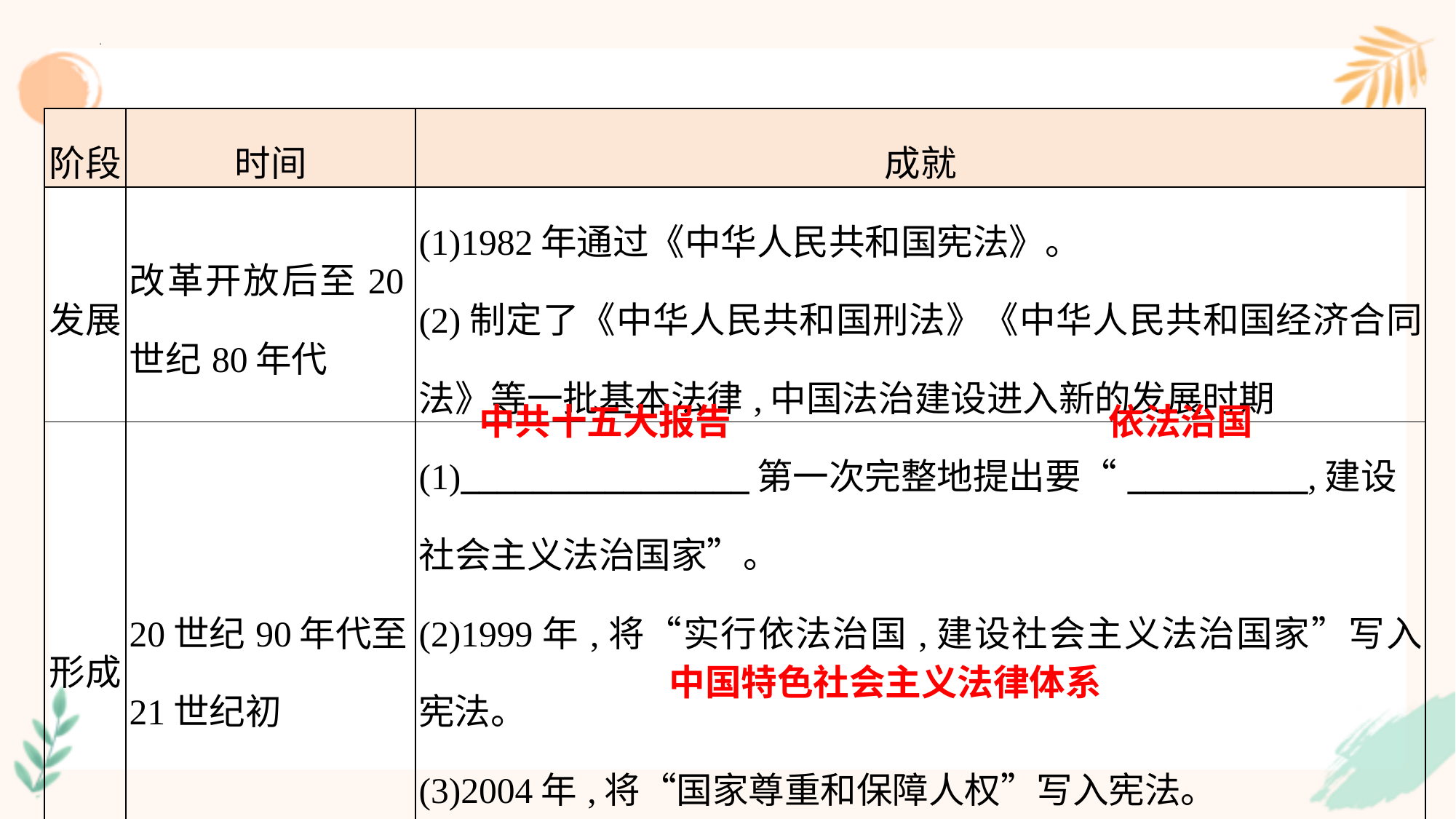

| 阶段 | 时间 | 成就 |
| --- | --- | --- |
| 发展 | 改革开放后至20世纪80年代 | (1)1982年通过《中华人民共和国宪法》。 (2)制定了《中华人民共和国刑法》《中华人民共和国经济合同法》等一批基本法律,中国法治建设进入新的发展时期 |
| 形成 | 20世纪90年代至21世纪初 | (1)\_\_\_\_\_\_\_\_\_\_\_\_\_\_\_\_第一次完整地提出要“\_\_\_\_\_\_\_\_\_\_,建设 社会主义法治国家”。 (2)1999年,将“实行依法治国,建设社会主义法治国家”写入宪法。 (3)2004年,将“国家尊重和保障人权”写入宪法。 (4)到2010年底,\_\_\_\_\_\_\_\_\_\_\_\_\_\_\_\_\_\_\_\_\_\_\_\_\_\_形成 |
中共十五大报告
依法治国
中国特色社会主义法律体系